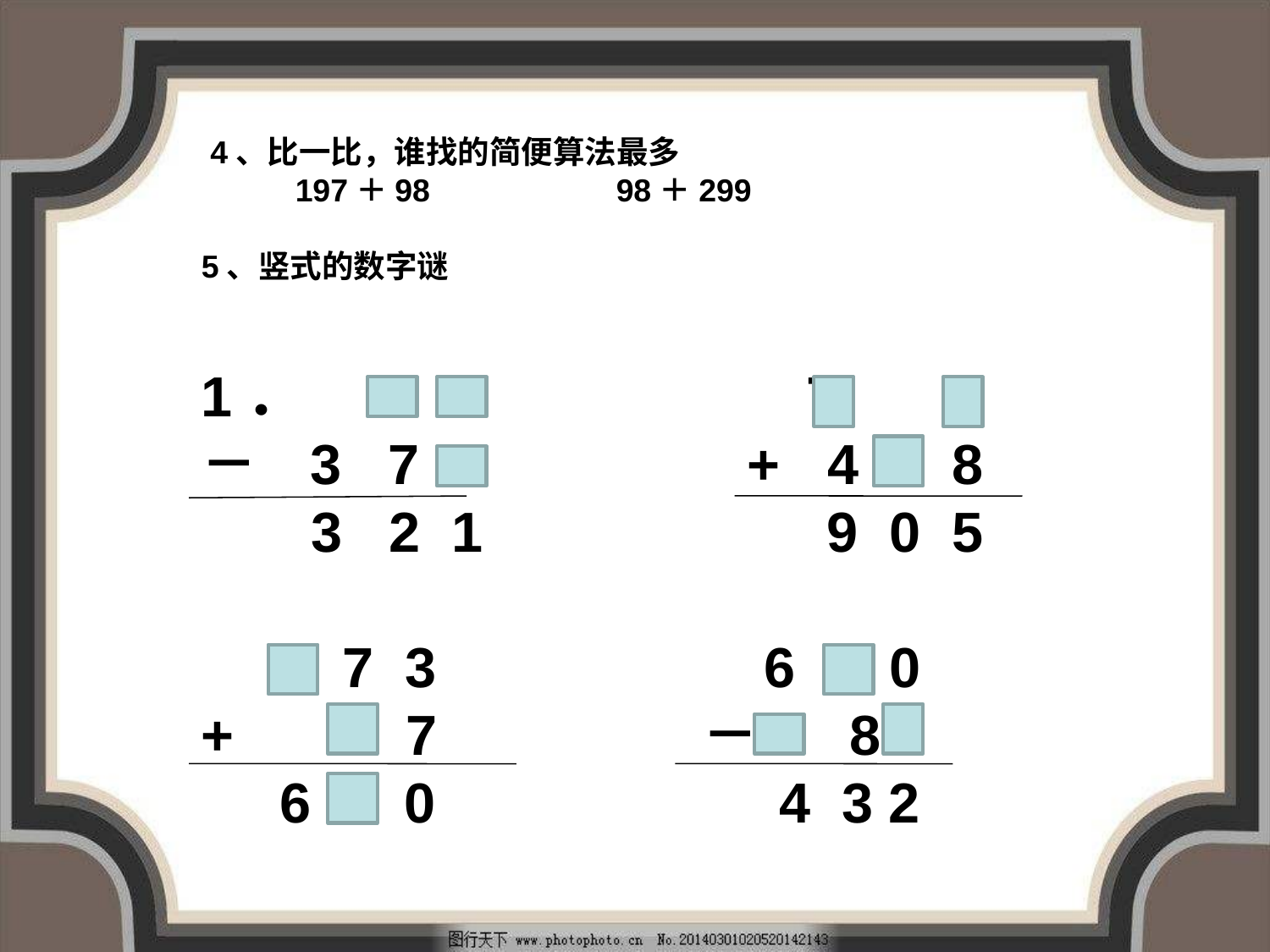

4、比一比，谁找的简便算法最多
            197＋98                     98＋299

5、竖式的数字谜

1．                                      7
－   3   7                     +   4      8
       3   2  1                      9  0  5

         7  3                     6      0
+           7                －      8
     6      0                      4  3 2